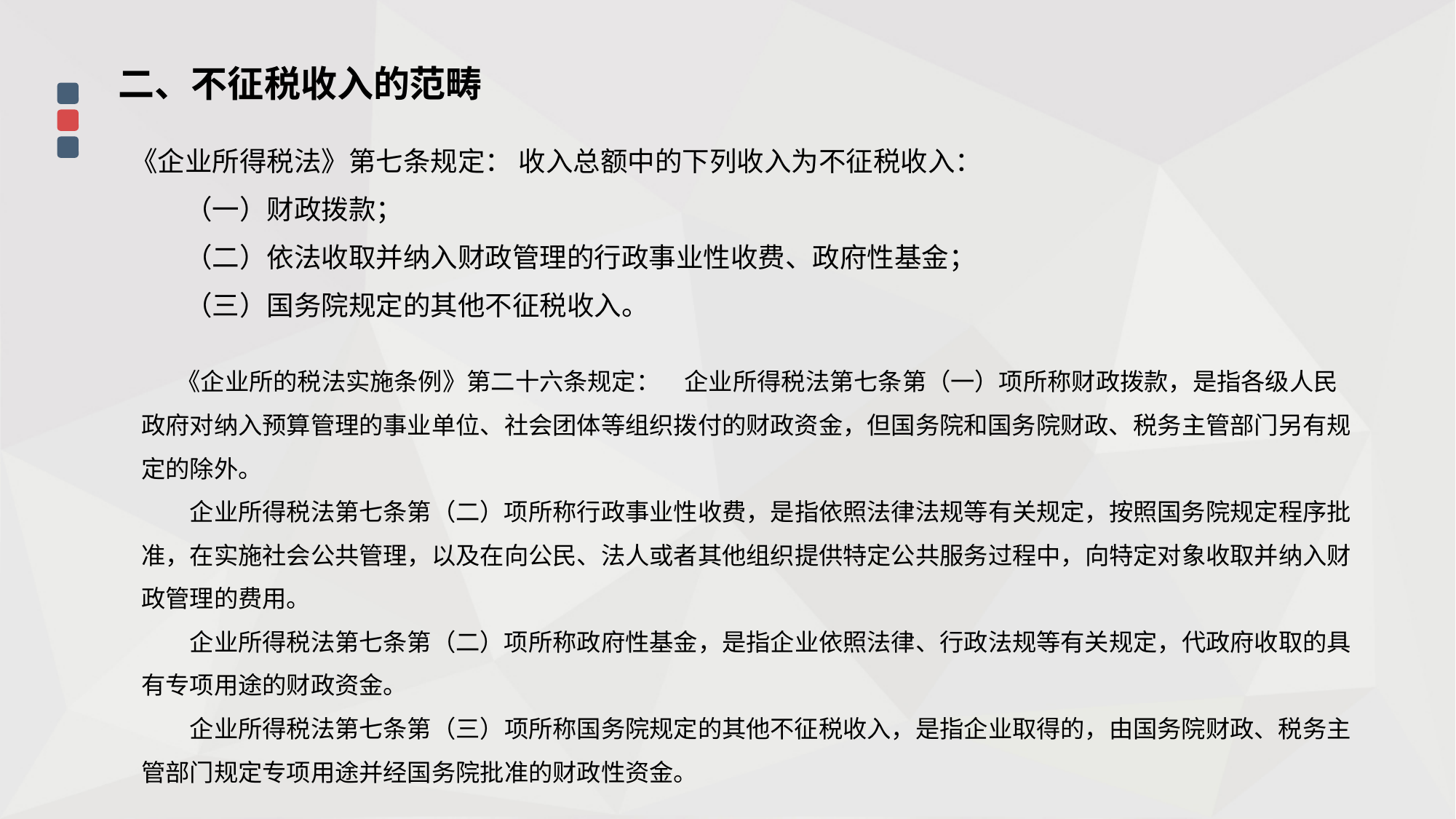

二、不征税收入的范畴
《企业所得税法》第七条规定： 收入总额中的下列收入为不征税收入：
　　（一）财政拨款；
　　（二）依法收取并纳入财政管理的行政事业性收费、政府性基金；
　　（三）国务院规定的其他不征税收入。

     《企业所的税法实施条例》第二十六条规定：　企业所得税法第七条第（一）项所称财政拨款，是指各级人民政府对纳入预算管理的事业单位、社会团体等组织拨付的财政资金，但国务院和国务院财政、税务主管部门另有规定的除外。
　　企业所得税法第七条第（二）项所称行政事业性收费，是指依照法律法规等有关规定，按照国务院规定程序批准，在实施社会公共管理，以及在向公民、法人或者其他组织提供特定公共服务过程中，向特定对象收取并纳入财政管理的费用。
　　企业所得税法第七条第（二）项所称政府性基金，是指企业依照法律、行政法规等有关规定，代政府收取的具有专项用途的财政资金。
　　企业所得税法第七条第（三）项所称国务院规定的其他不征税收入，是指企业取得的，由国务院财政、税务主管部门规定专项用途并经国务院批准的财政性资金。